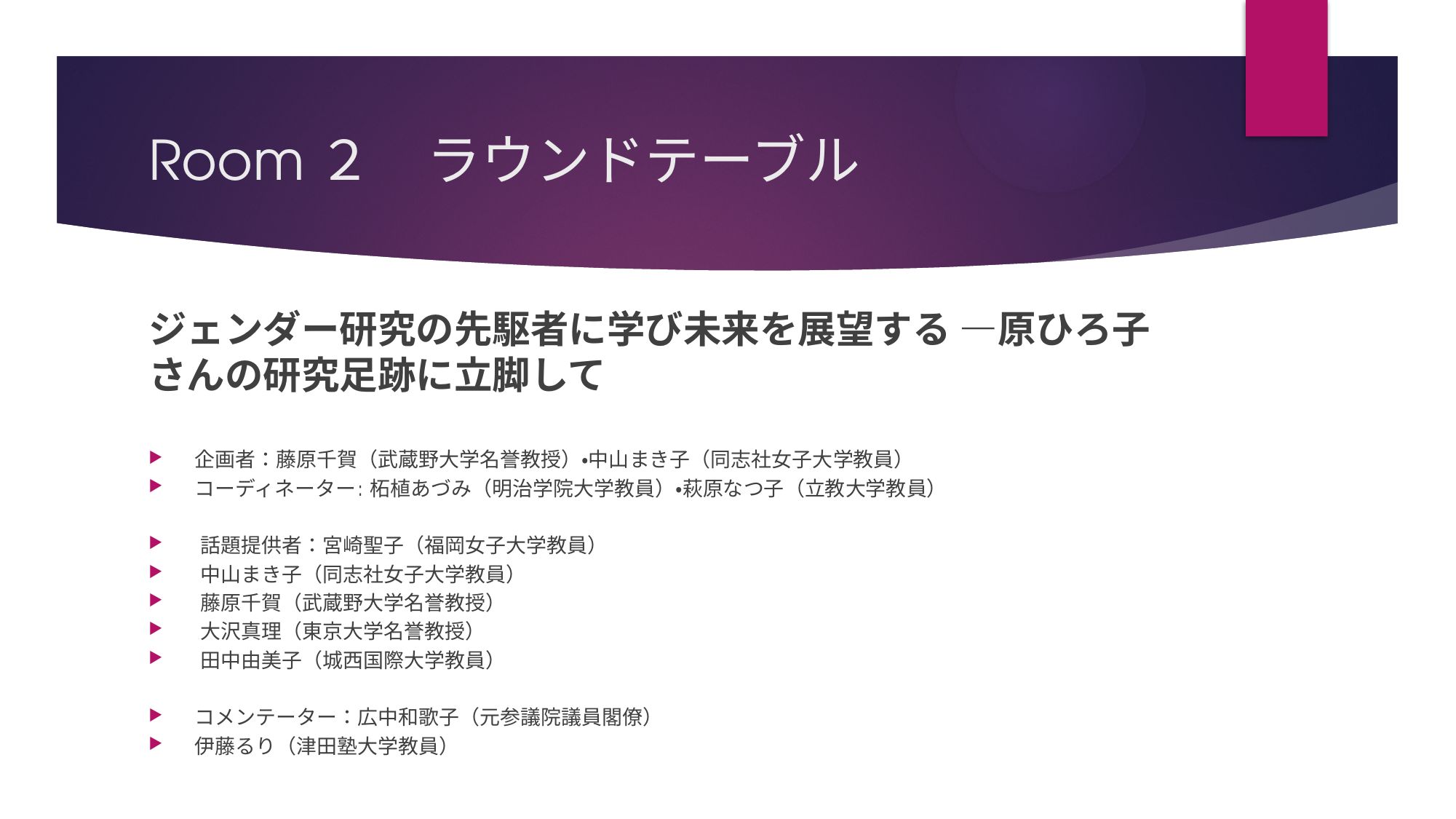

# Room２　ラウンドテーブル

ジェンダー研究の先駆者に学び未来を展望する ―原ひろ子さんの研究足跡に立脚して
企画者：藤原千賀（武蔵野大学名誉教授）・中山まき子（同志社女子大学教員）
コーディネーター: 柘植あづみ（明治学院大学教員）・萩原なつ子（立教大学教員）

 話題提供者：宮崎聖子（福岡女子大学教員）
 中山まき子（同志社女子大学教員）
 藤原千賀（武蔵野大学名誉教授）
 大沢真理（東京大学名誉教授）
 田中由美子（城西国際大学教員）

コメンテーター：広中和歌子（元参議院議員閣僚）
伊藤るり（津田塾大学教員）